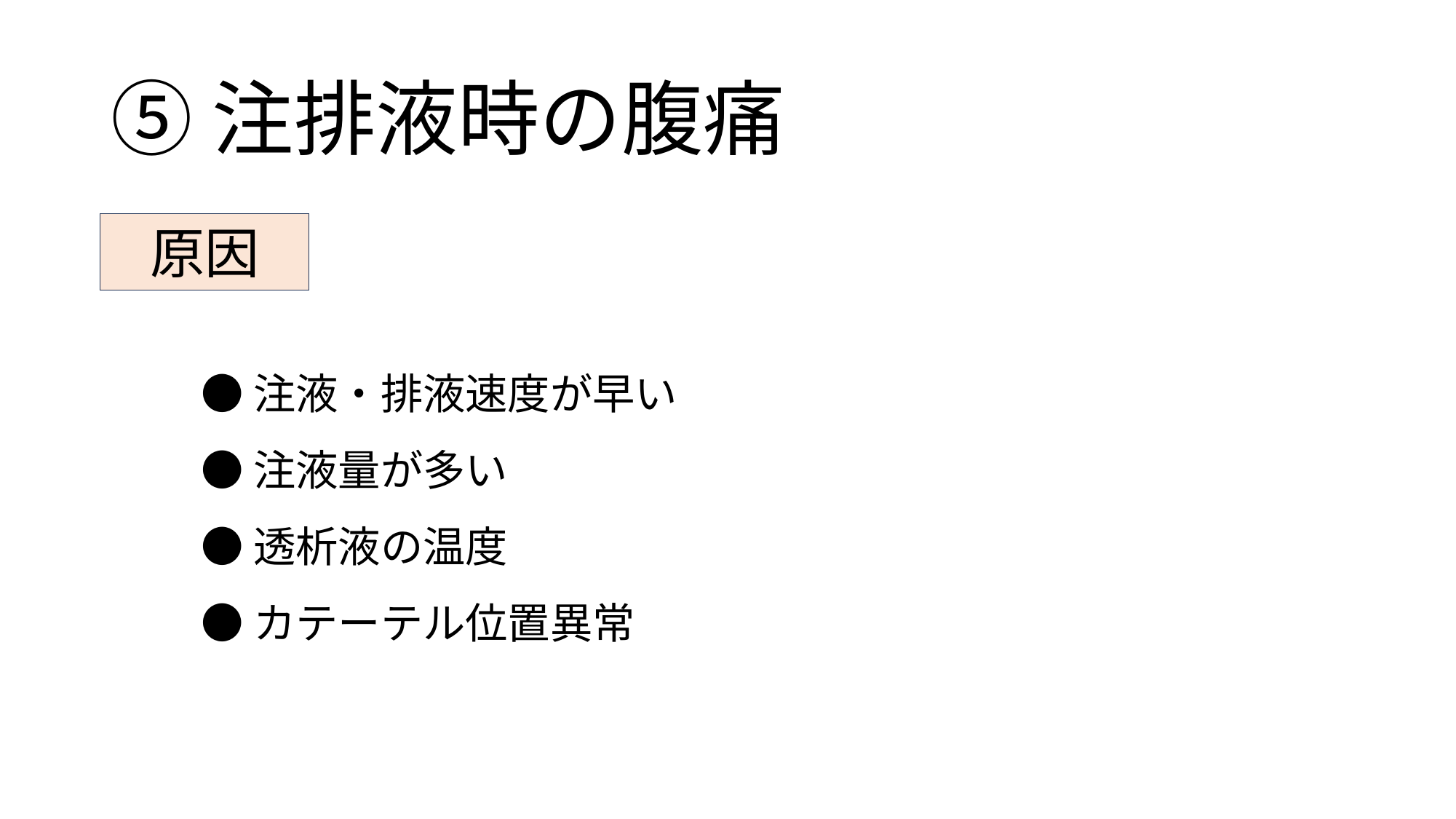

# ⑤注排液時の腹痛
原因
●注液・排液速度が早い
●注液量が多い
●透析液の温度
●カテーテル位置異常